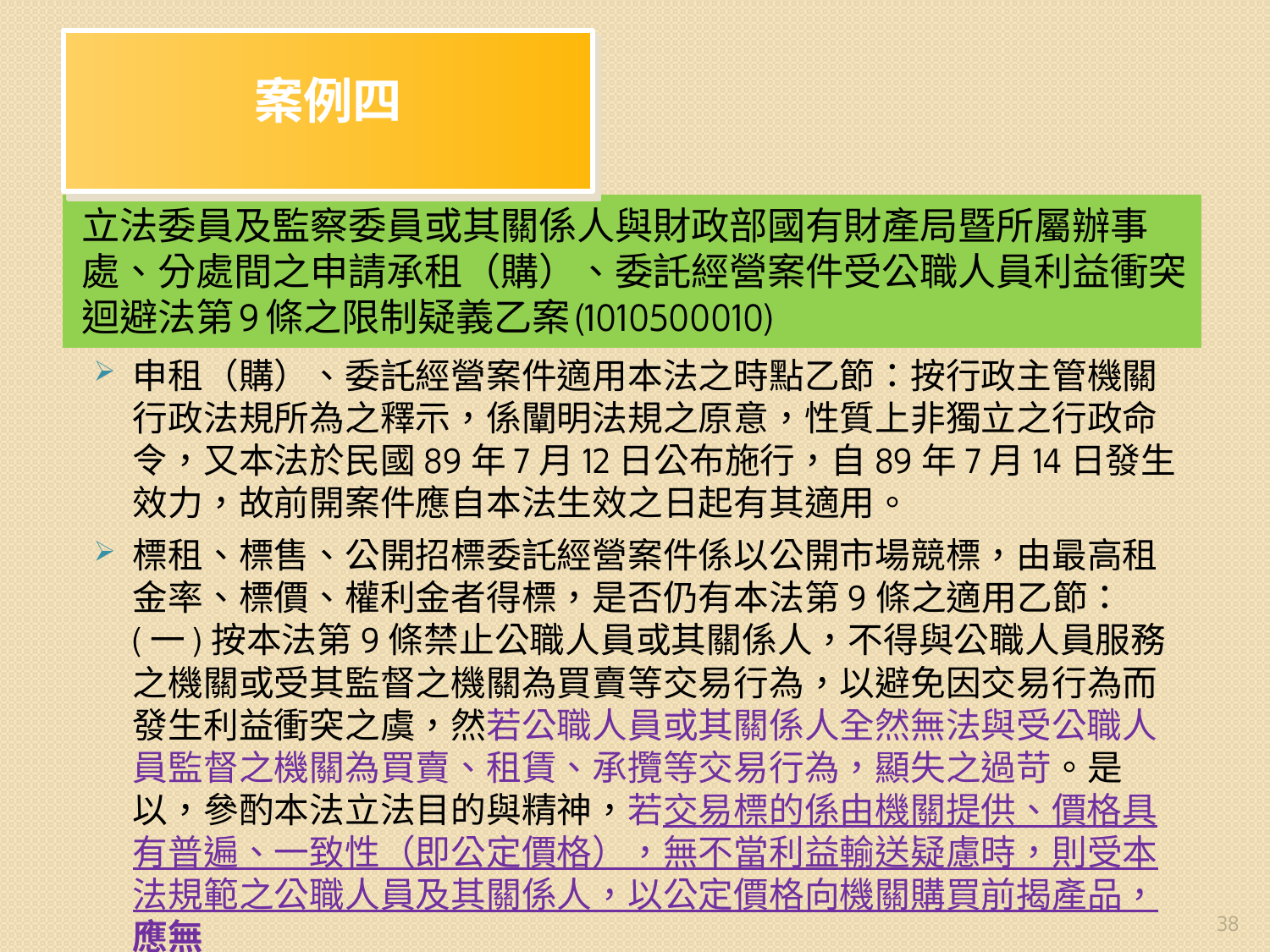

# 案例四
立法委員及監察委員或其關係人與財政部國有財產局暨所屬辦事處、分處間之申請承租（購）、委託經營案件受公職人員利益衝突迴避法第9條之限制疑義乙案(1010500010)

申租（購）、委託經營案件適用本法之時點乙節：按行政主管機關行政法規所為之釋示，係闡明法規之原意，性質上非獨立之行政命令，又本法於民國89年7月12日公布施行，自89年7月14日發生效力，故前開案件應自本法生效之日起有其適用。
標租、標售、公開招標委託經營案件係以公開市場競標，由最高租金率、標價、權利金者得標，是否仍有本法第9條之適用乙節：
(一)按本法第9條禁止公職人員或其關係人，不得與公職人員服務之機關或受其監督之機關為買賣等交易行為，以避免因交易行為而發生利益衝突之虞，然若公職人員或其關係人全然無法與受公職人員監督之機關為買賣、租賃、承攬等交易行為，顯失之過苛。是以，參酌本法立法目的與精神，若交易標的係由機關提供、價格具有普遍、一致性（即公定價格），無不當利益輸送疑慮時，則受本法規範之公職人員及其關係人，以公定價格向機關購買前揭產品，應無
38